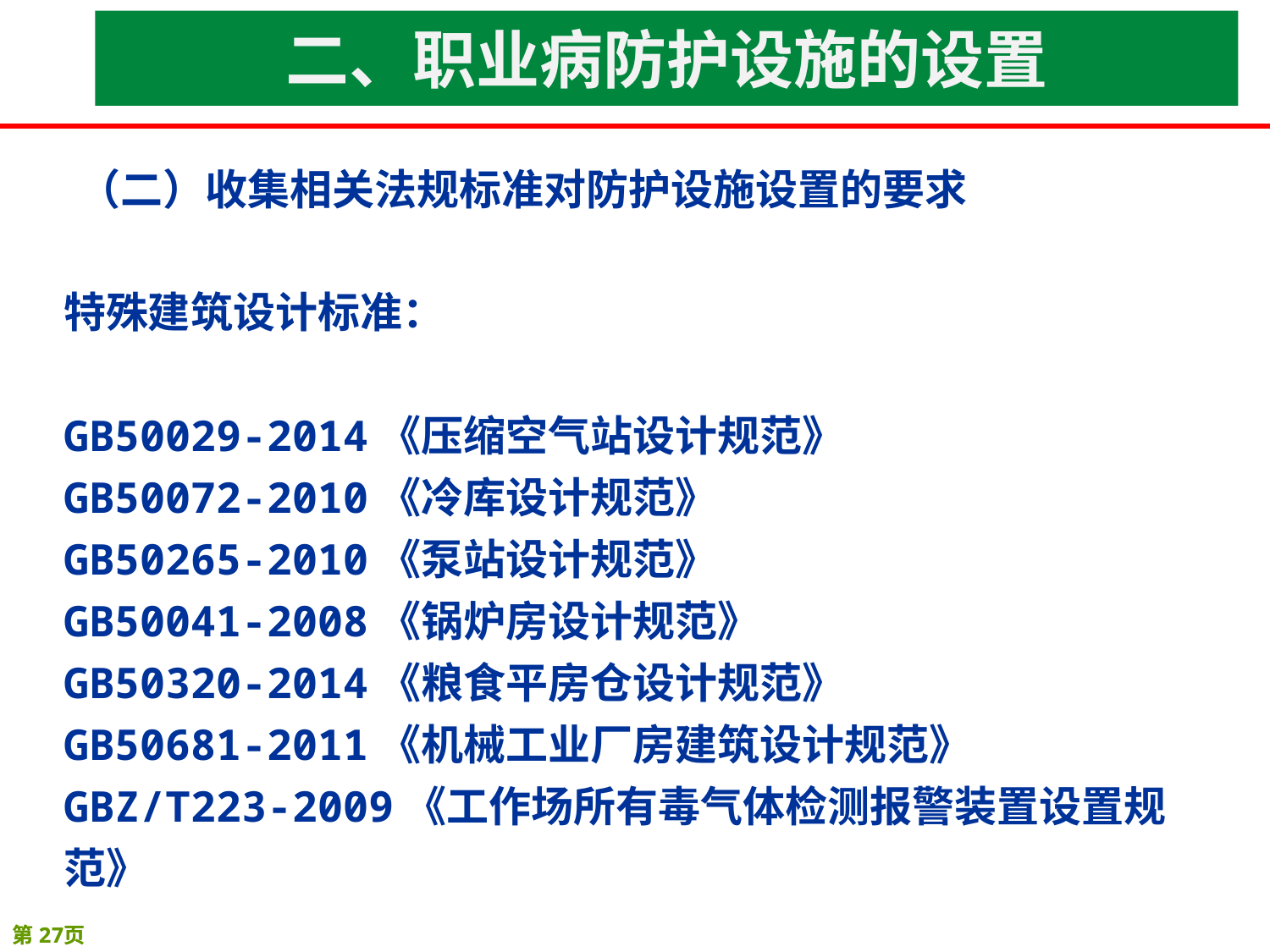

二、职业病防护设施的设置

（二）收集相关法规标准对防护设施设置的要求
特殊建筑设计标准：

GB50029-2014《压缩空气站设计规范》
GB50072-2010《冷库设计规范》
GB50265-2010《泵站设计规范》
GB50041-2008《锅炉房设计规范》
GB50320-2014《粮食平房仓设计规范》
GB50681-2011《机械工业厂房建筑设计规范》
GBZ/T223-2009《工作场所有毒气体检测报警装置设置规范》